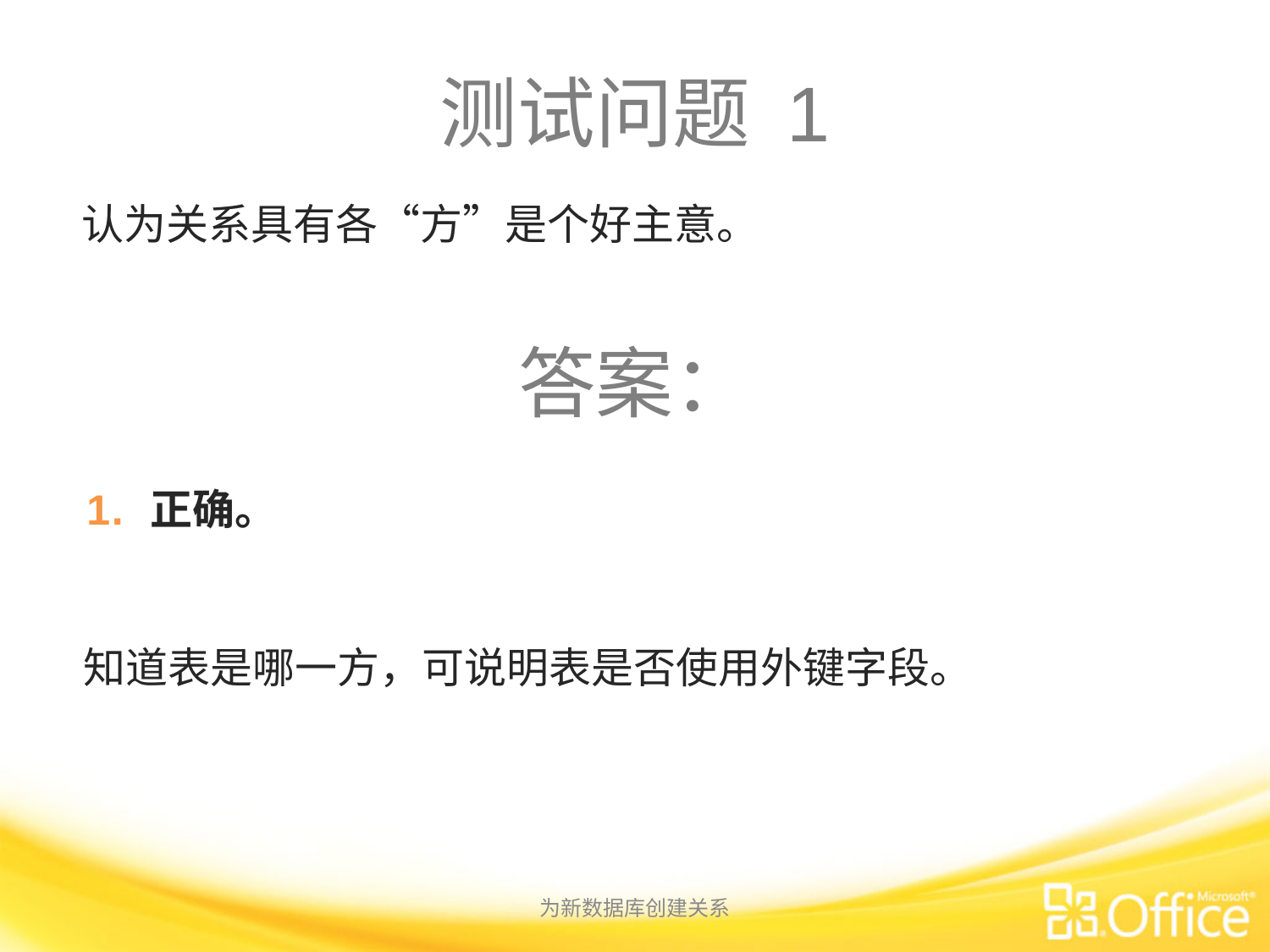

# 测试问题 1
认为关系具有各“方”是个好主意。
答案：
正确。
知道表是哪一方，可说明表是否使用外键字段。
为新数据库创建关系